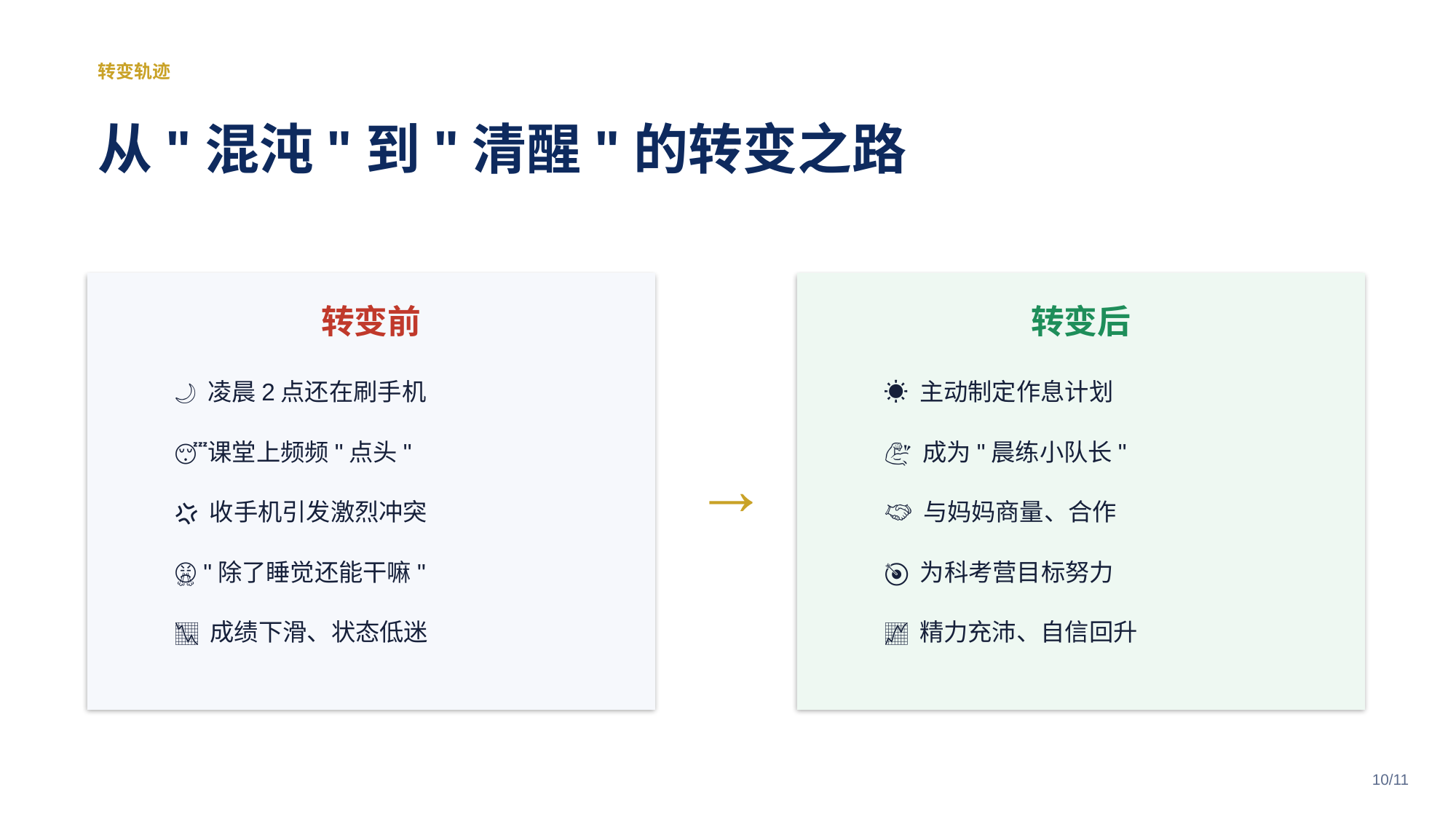

转变轨迹
从"混沌"到"清醒"的转变之路

转变前
转变后
🌙 凌晨2点还在刷手机
☀️ 主动制定作息计划
😴 课堂上频频"点头"
💪 成为"晨练小队长"
→
💢 收手机引发激烈冲突
🤝 与妈妈商量、合作
😤 "除了睡觉还能干嘛"
🎯 为科考营目标努力
📉 成绩下滑、状态低迷
📈 精力充沛、自信回升
10/11